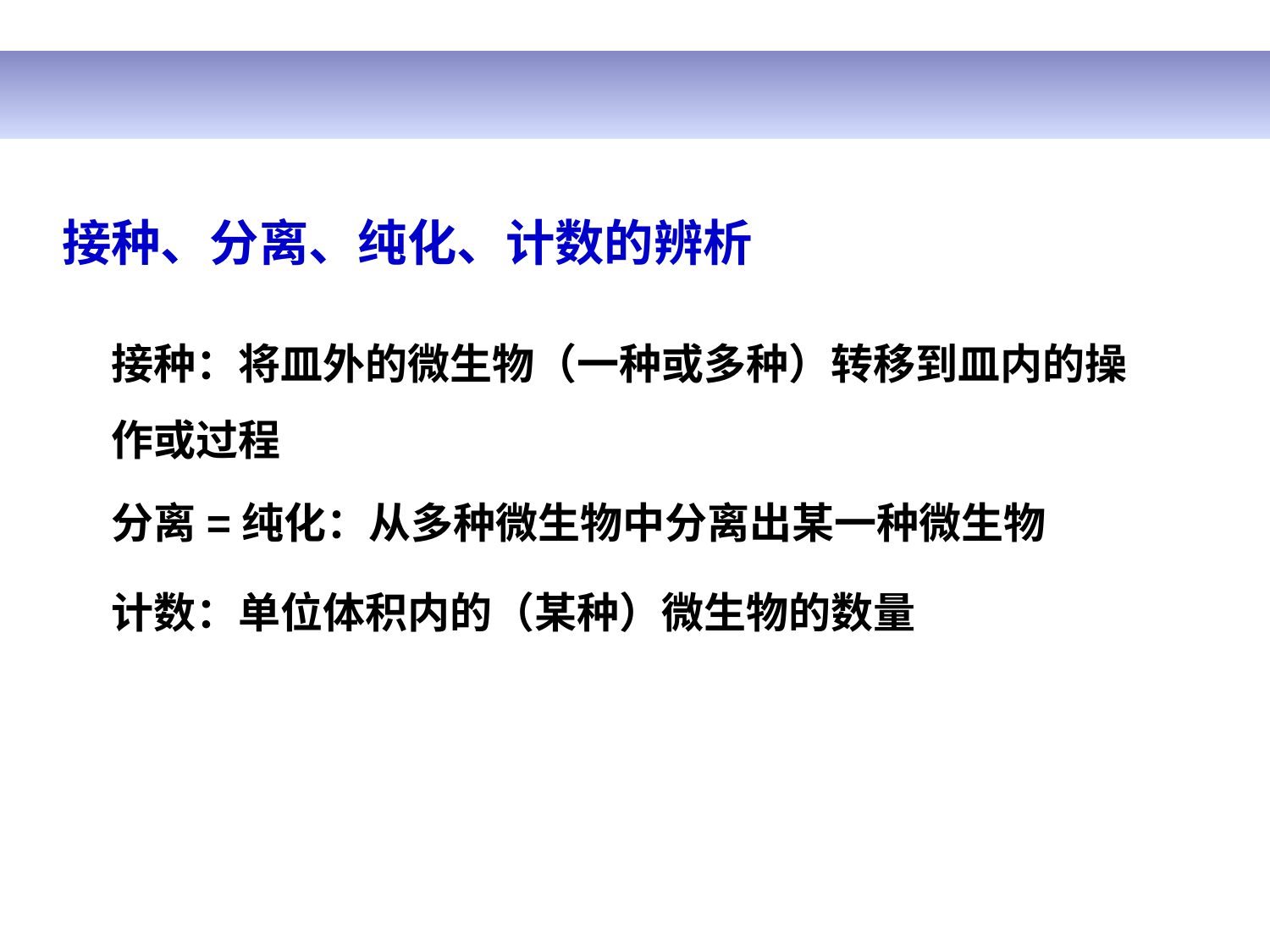

接种、分离、纯化、计数的辨析
接种：将皿外的微生物（一种或多种）转移到皿内的操作或过程
分离=纯化：从多种微生物中分离出某一种微生物
计数：单位体积内的（某种）微生物的数量